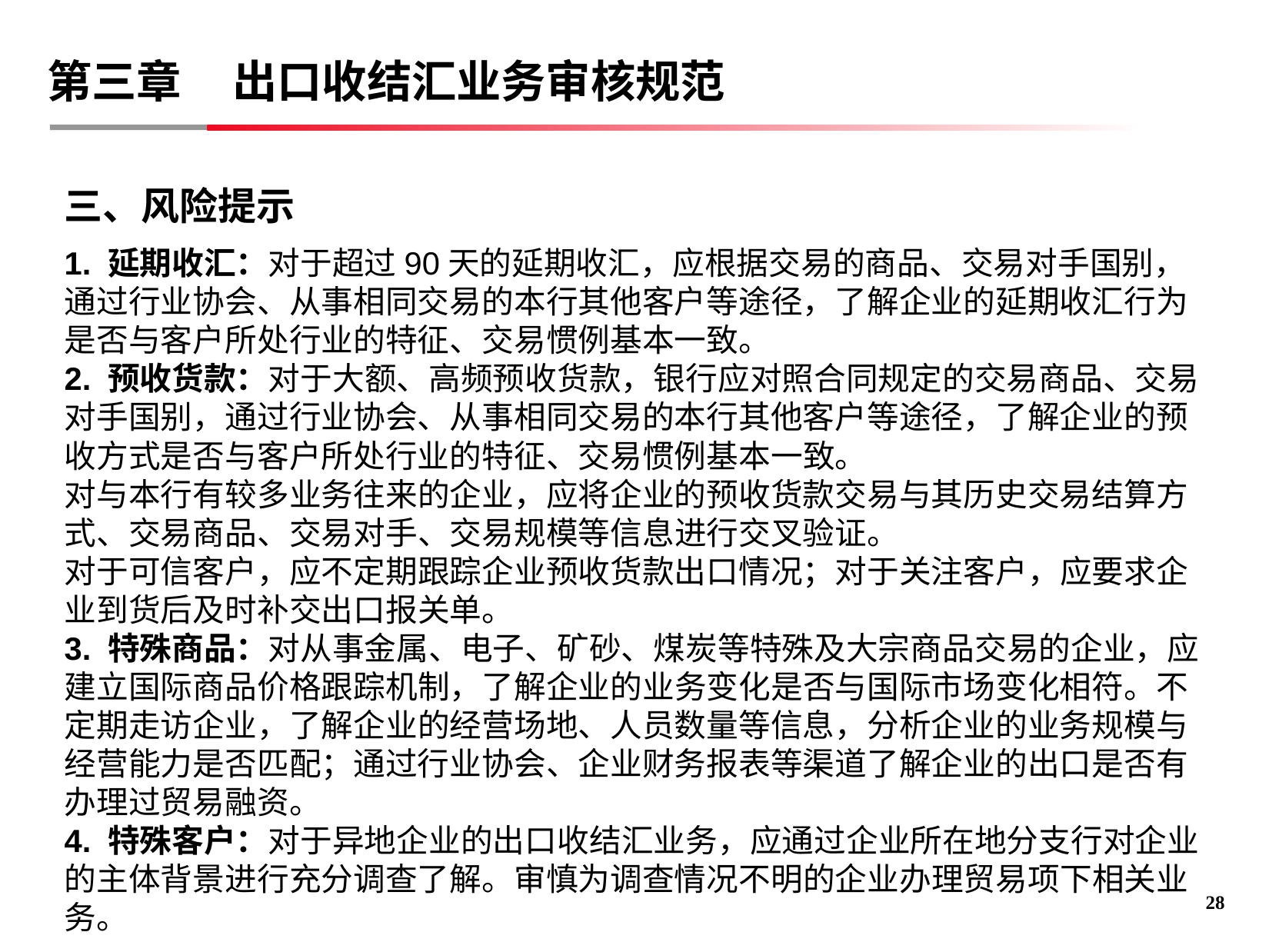

# 第三章     出口收结汇业务审核规范
三、风险提示

1. 延期收汇：对于超过90天的延期收汇，应根据交易的商品、交易对手国别，通过行业协会、从事相同交易的本行其他客户等途径，了解企业的延期收汇行为是否与客户所处行业的特征、交易惯例基本一致。
2. 预收货款：对于大额、高频预收货款，银行应对照合同规定的交易商品、交易对手国别，通过行业协会、从事相同交易的本行其他客户等途径，了解企业的预收方式是否与客户所处行业的特征、交易惯例基本一致。
对与本行有较多业务往来的企业，应将企业的预收货款交易与其历史交易结算方式、交易商品、交易对手、交易规模等信息进行交叉验证。
对于可信客户，应不定期跟踪企业预收货款出口情况；对于关注客户，应要求企业到货后及时补交出口报关单。
3. 特殊商品：对从事金属、电子、矿砂、煤炭等特殊及大宗商品交易的企业，应建立国际商品价格跟踪机制，了解企业的业务变化是否与国际市场变化相符。不定期走访企业，了解企业的经营场地、人员数量等信息，分析企业的业务规模与经营能力是否匹配；通过行业协会、企业财务报表等渠道了解企业的出口是否有办理过贸易融资。
4. 特殊客户：对于异地企业的出口收结汇业务，应通过企业所在地分支行对企业的主体背景进行充分调查了解。审慎为调查情况不明的企业办理贸易项下相关业务。
28